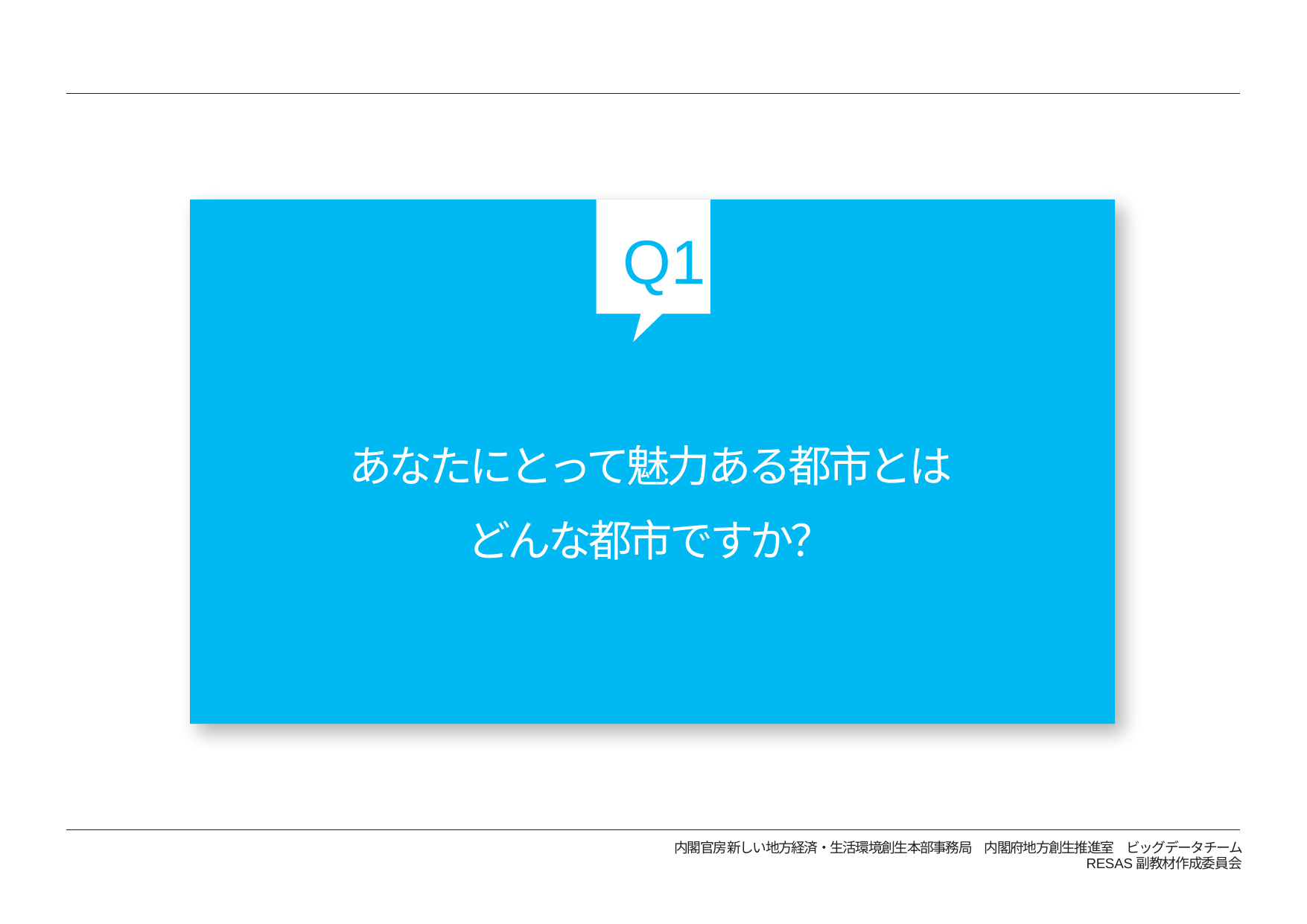

Q1

あなたにとって魅力ある都市とはどんな都市ですか？

内閣官房新しい地方経済・生活環境創生本部事務局　内閣府地方創生推進室　ビッグデータチーム
RESAS副教材作成委員会